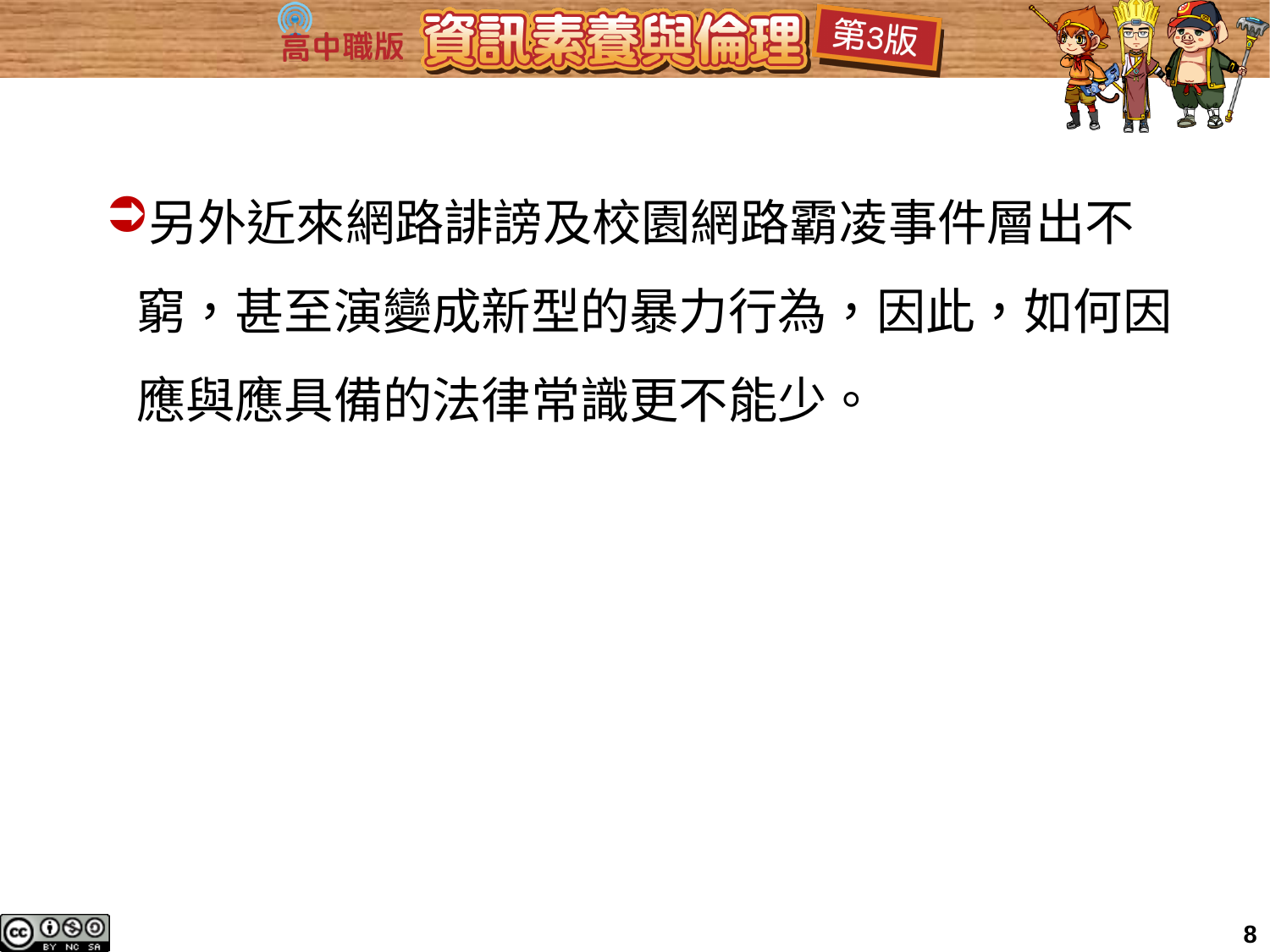

另外近來網路誹謗及校園網路霸凌事件層出不窮，甚至演變成新型的暴力行為，因此，如何因應與應具備的法律常識更不能少。
8